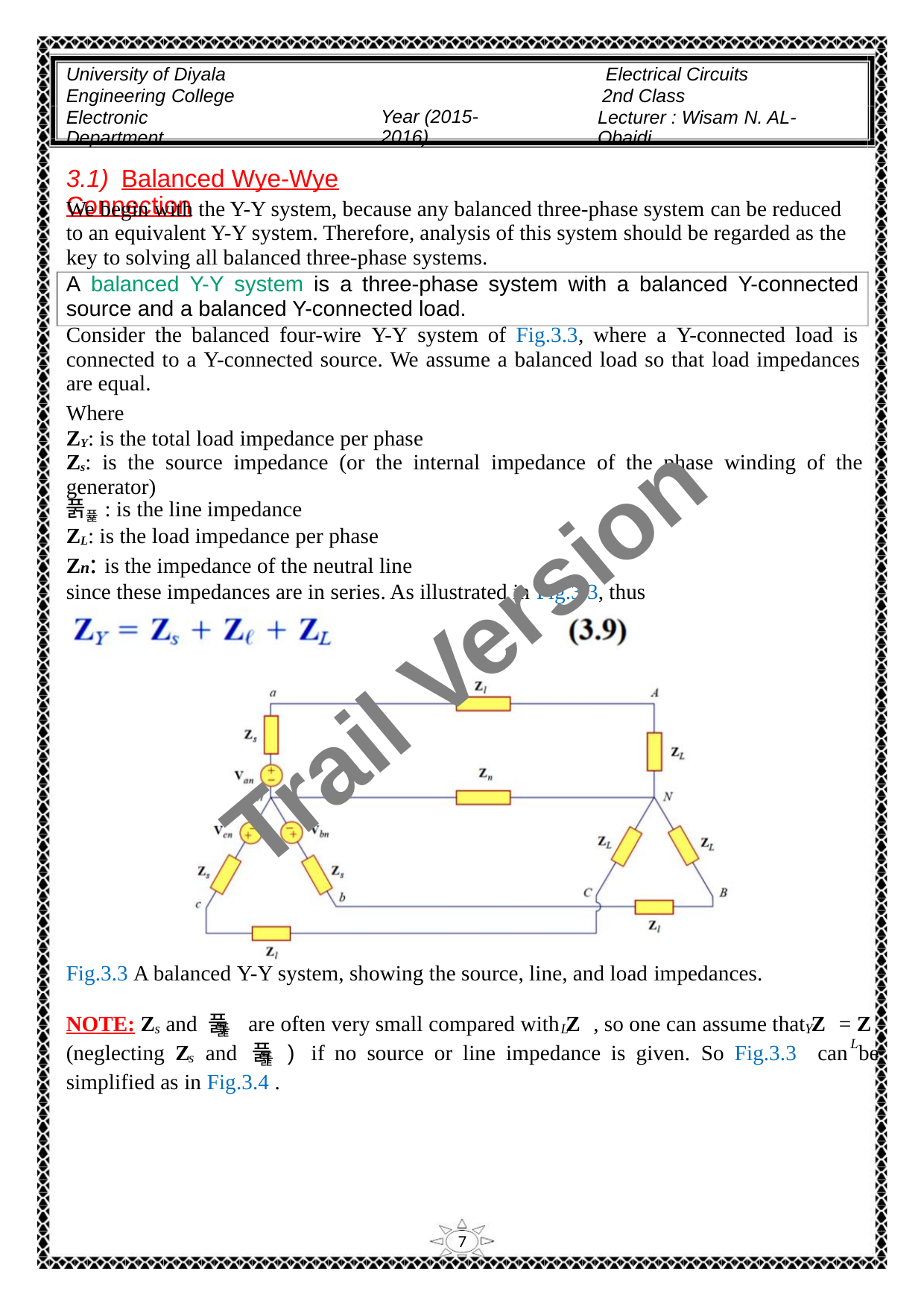

University of Diyala
Engineering College
Electronic Department
Electrical Circuits
2nd Class
Lecturer : Wisam N. AL-Obaidi
Year (2015-2016)
3.1) Balanced Wye-Wye Connection
We begin with the Y-Y system, because any balanced three-phase system can be reduced
to an equivalent Y-Y system. Therefore, analysis of this system should be regarded as the
key to solving all balanced three-phase systems.
A balanced Y-Y system is a three-phase system with a balanced Y-connected
source and a balanced Y-connected load.
Consider the balanced four-wire Y-Y system of Fig.3.3, where a Y-connected load is
connected to a Y-connected source. We assume a balanced load so that load impedances
are equal.
Where
ZY: is the total load impedance per phase
Zs: is the source impedance (or the internal impedance of the phase winding of the
generator)
풁퓵: is the line impedance
ZL: is the load impedance per phase
Zn: is the impedance of the neutral line
since these impedances are in series. As illustrated in Fig.3.3, thus
Trail Version
Trail Version
Trail Version
Trail Version
Trail Version
Trail Version
Trail Version
Trail Version
Trail Version
Trail Version
Trail Version
Trail Version
Trail Version
Fig.3.3 A balanced Y-Y system, showing the source, line, and load impedances.
NOTE: Z and 풁 are often very small compared with Z , so one can assume that Z = Z
L
퓵
s
L
Y
(neglecting Z and 풁 ) if no source or line impedance is given. So Fig.3.3 can be
퓵
s
simplified as in Fig.3.4 .
7